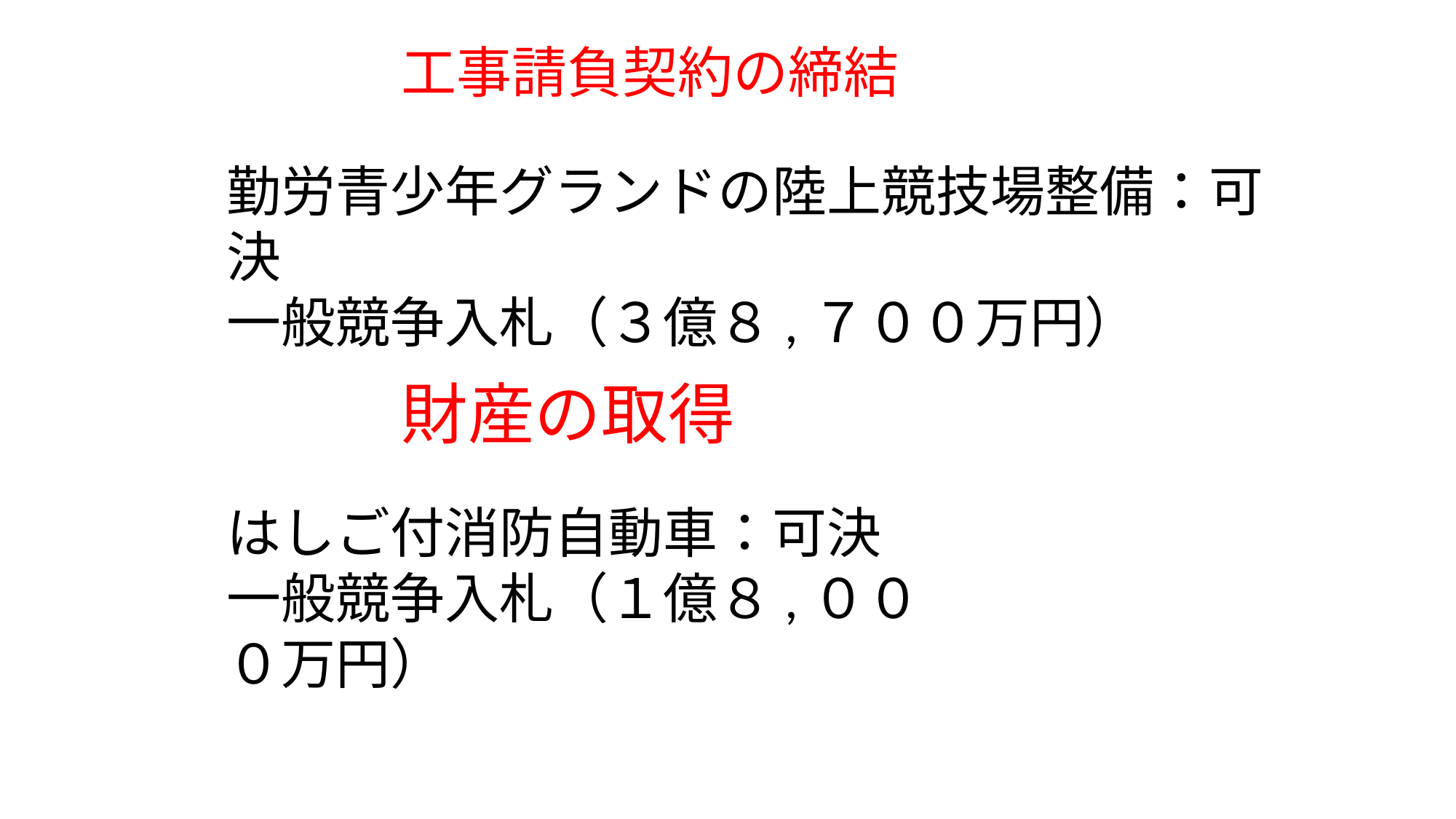

# 工事請負契約の締結
勤労青少年グランドの陸上競技場整備：可決
一般競争入札（３億８,７００万円）
財産の取得
はしご付消防自動車：可決
一般競争入札（１億８,０００万円）